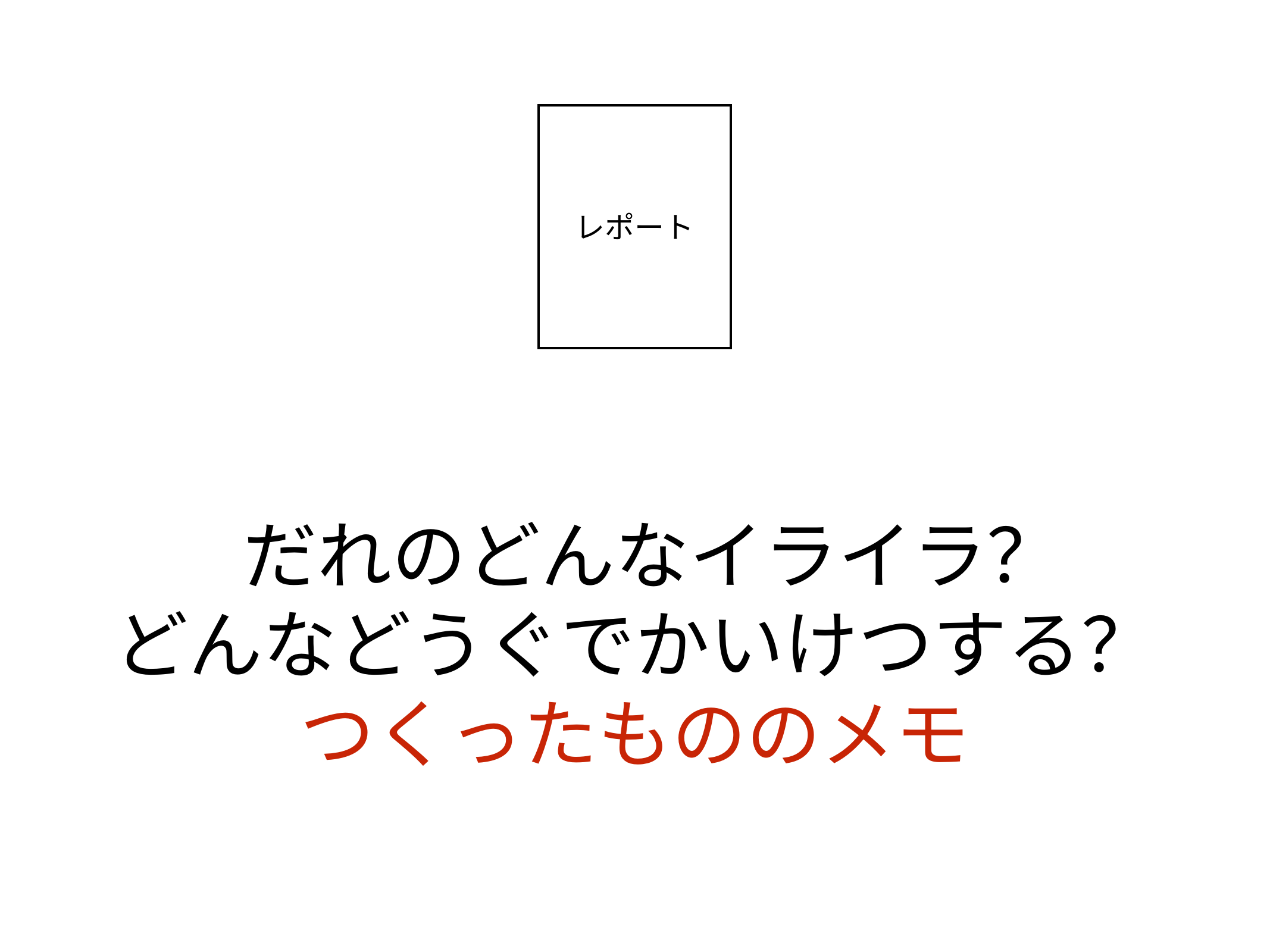

レポート
# だれのどんなイライラ？
どんなどうぐでかいけつする？
つくったもののメモ